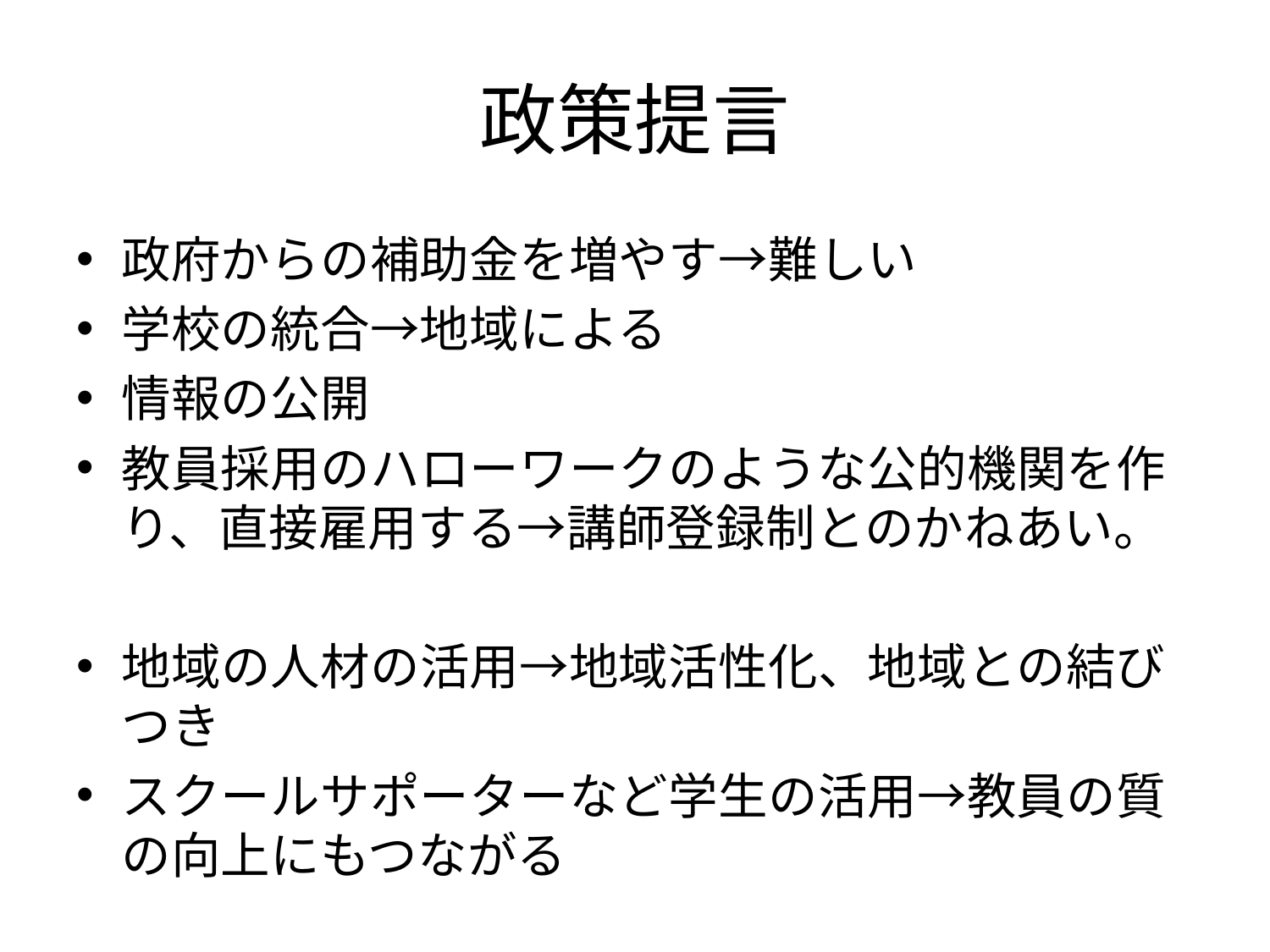

# 政策提言
政府からの補助金を増やす→難しい
学校の統合→地域による
情報の公開
教員採用のハローワークのような公的機関を作り、直接雇用する→講師登録制とのかねあい。

地域の人材の活用→地域活性化、地域との結びつき
スクールサポーターなど学生の活用→教員の質の向上にもつながる